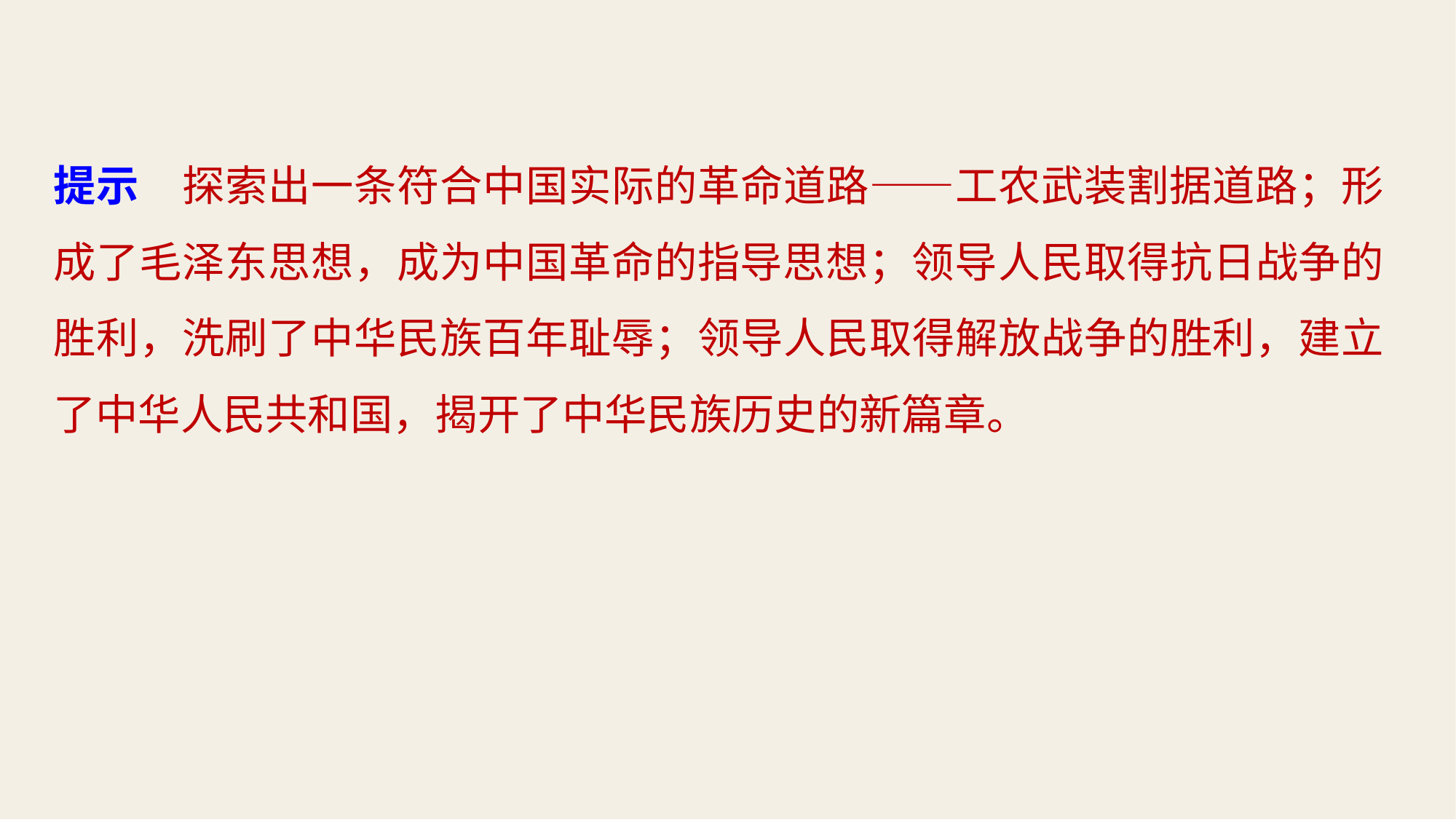

提示　探索出一条符合中国实际的革命道路——工农武装割据道路；形成了毛泽东思想，成为中国革命的指导思想；领导人民取得抗日战争的胜利，洗刷了中华民族百年耻辱；领导人民取得解放战争的胜利，建立了中华人民共和国，揭开了中华民族历史的新篇章。